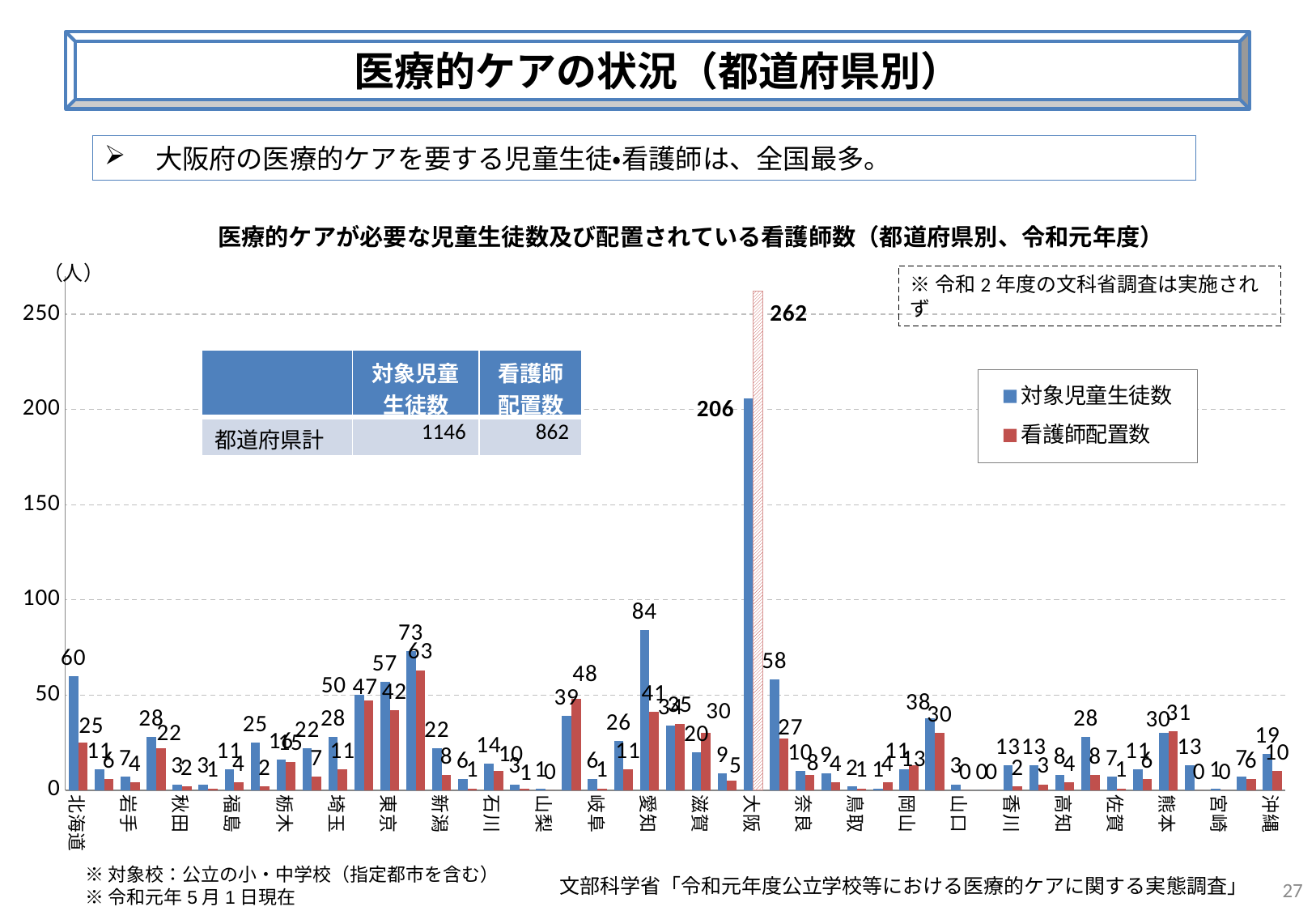

医療的ケアの状況（都道府県別）
　大阪府の医療的ケアを要する児童生徒・看護師は、全国最多。
医療的ケアが必要な児童生徒数及び配置されている看護師数（都道府県別、令和元年度）
（人）

### Chart

| Category | 対象児童生徒数 | 看護師配置数 |
|---|---|---|
| 北海道 | 60.0 | 25.0 |
| 青森 | 11.0 | 6.0 |
| 岩手 | 7.0 | 4.0 |
| 宮城 | 28.0 | 22.0 |
| 秋田 | 3.0 | 2.0 |
| 山形 | 3.0 | 1.0 |
| 福島 | 11.0 | 4.0 |
| 茨城 | 25.0 | 2.0 |
| 栃木 | 16.0 | 15.0 |
| 群馬 | 22.0 | 7.0 |
| 埼玉 | 28.0 | 11.0 |
| 千葉 | 50.0 | 47.0 |
| 東京 | 57.0 | 42.0 |
| 神奈川 | 73.0 | 63.0 |
| 新潟 | 22.0 | 8.0 |
| 富山 | 6.0 | 1.0 |
| 石川 | 14.0 | 10.0 |
| 福井 | 3.0 | 1.0 |
| 山梨 | 1.0 | 0.0 |
| 長野 | 39.0 | 48.0 |
| 岐阜 | 6.0 | 1.0 |
| 静岡 | 26.0 | 11.0 |
| 愛知 | 84.0 | 41.0 |
| 三重 | 34.0 | 35.0 |
| 滋賀 | 20.0 | 30.0 |
| 京都 | 9.0 | 5.0 |
| 大阪 | 206.0 | 262.0 |
| 兵庫 | 58.0 | 27.0 |
| 奈良 | 10.0 | 8.0 |
| 和歌山 | 9.0 | 4.0 |
| 鳥取 | 2.0 | 1.0 |
| 島根 | 1.0 | 4.0 |
| 岡山 | 11.0 | 13.0 |
| 広島 | 38.0 | 30.0 |
| 山口 | 3.0 | 0.0 |
| 徳島 | 0.0 | 0.0 |
| 香川 | 13.0 | 2.0 |
| 愛媛 | 13.0 | 3.0 |
| 高知 | 8.0 | 4.0 |
| 福岡 | 28.0 | 8.0 |
| 佐賀 | 7.0 | 1.0 |
| 長崎 | 11.0 | 6.0 |
| 熊本 | 30.0 | 31.0 |
| 大分 | 13.0 | 0.0 |
| 宮崎 | 1.0 | 0.0 |
| 鹿児島 | 7.0 | 6.0 |
| 沖縄 | 19.0 | 10.0 |
※令和2年度の文科省調査は実施されず
|  | 対象児童 生徒数 | 看護師 配置数 |
| --- | --- | --- |
| 都道府県計 | 1146 | 862 |
※対象校：公立の小・中学校（指定都市を含む）
※令和元年5月1日現在
27
文部科学省「令和元年度公立学校等における医療的ケアに関する実態調査」